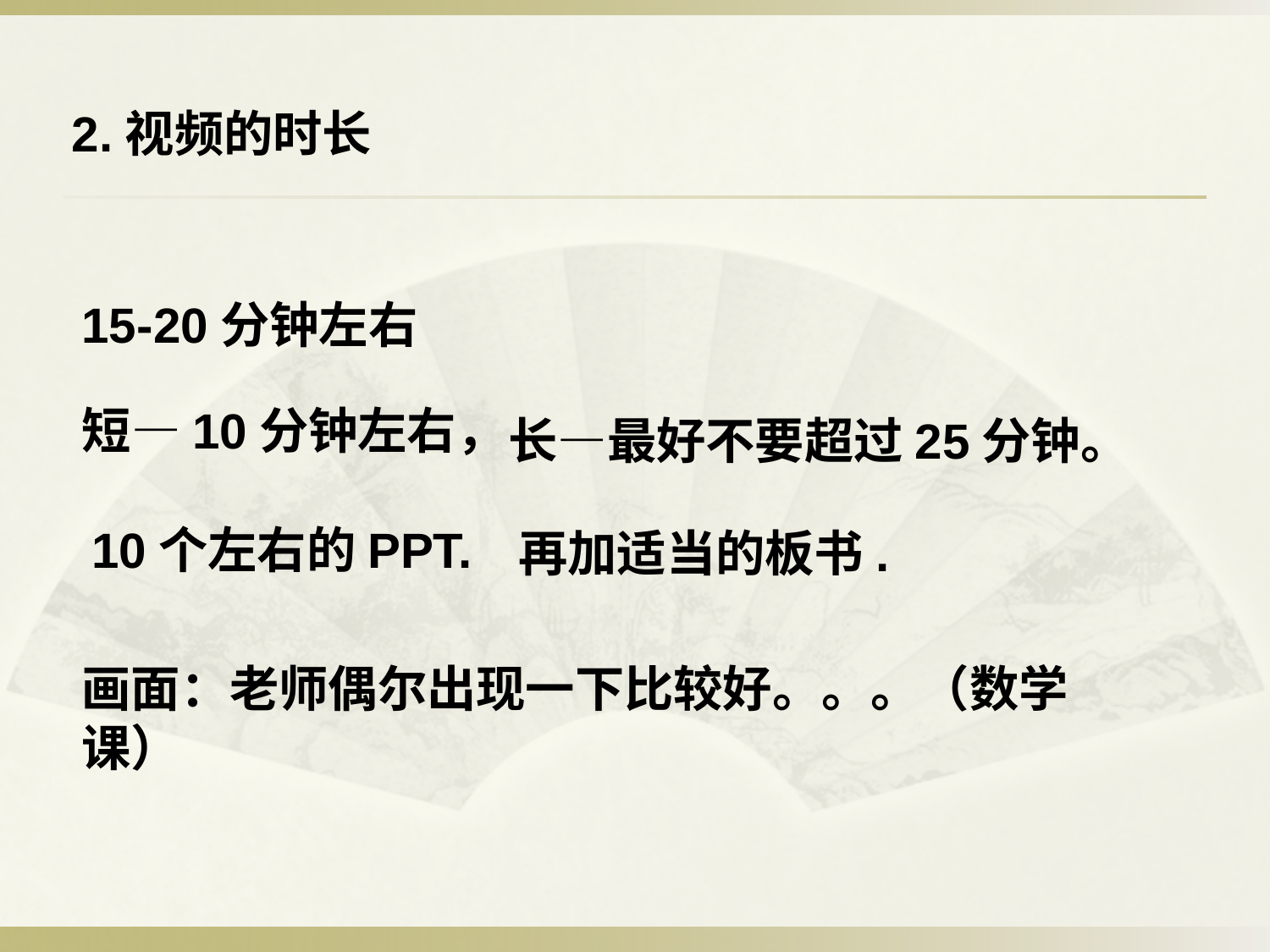

2.视频的时长
15-20分钟左右
短—10分钟左右，
长—最好不要超过25分钟。
10个左右的PPT.
再加适当的板书.
画面：老师偶尔出现一下比较好。。。（数学课）